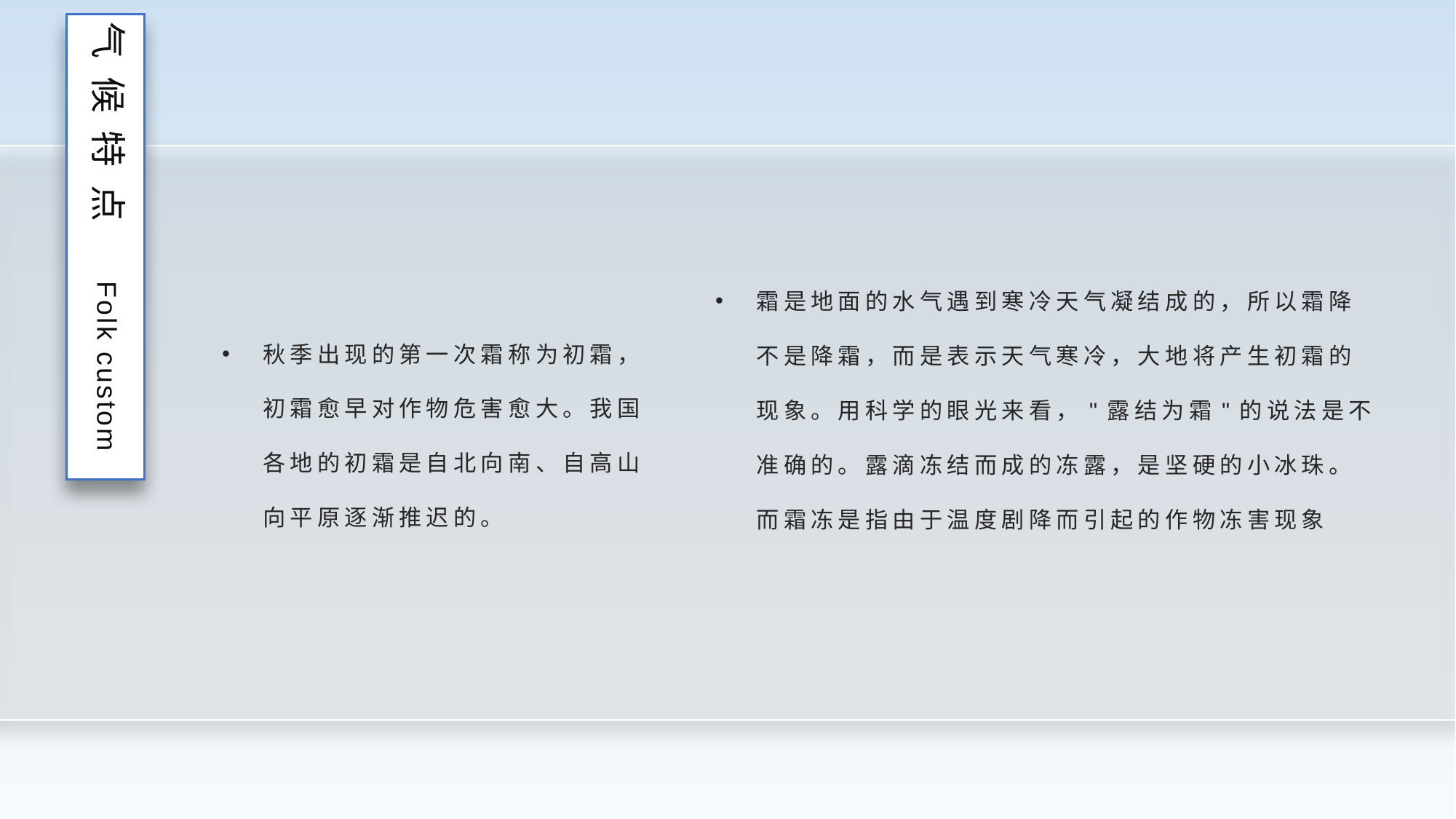

气候特点
Folk custom

霜是地面的水气遇到寒冷天气凝结成的，所以霜降不是降霜，而是表示天气寒冷，大地将产生初霜的现象。用科学的眼光来看，"露结为霜"的说法是不准确的。露滴冻结而成的冻露，是坚硬的小冰珠。而霜冻是指由于温度剧降而引起的作物冻害现象
秋季出现的第一次霜称为初霜，初霜愈早对作物危害愈大。我国各地的初霜是自北向南、自高山向平原逐渐推迟的。
节日PPT模板 http:// www.PPT818.com/jieri/